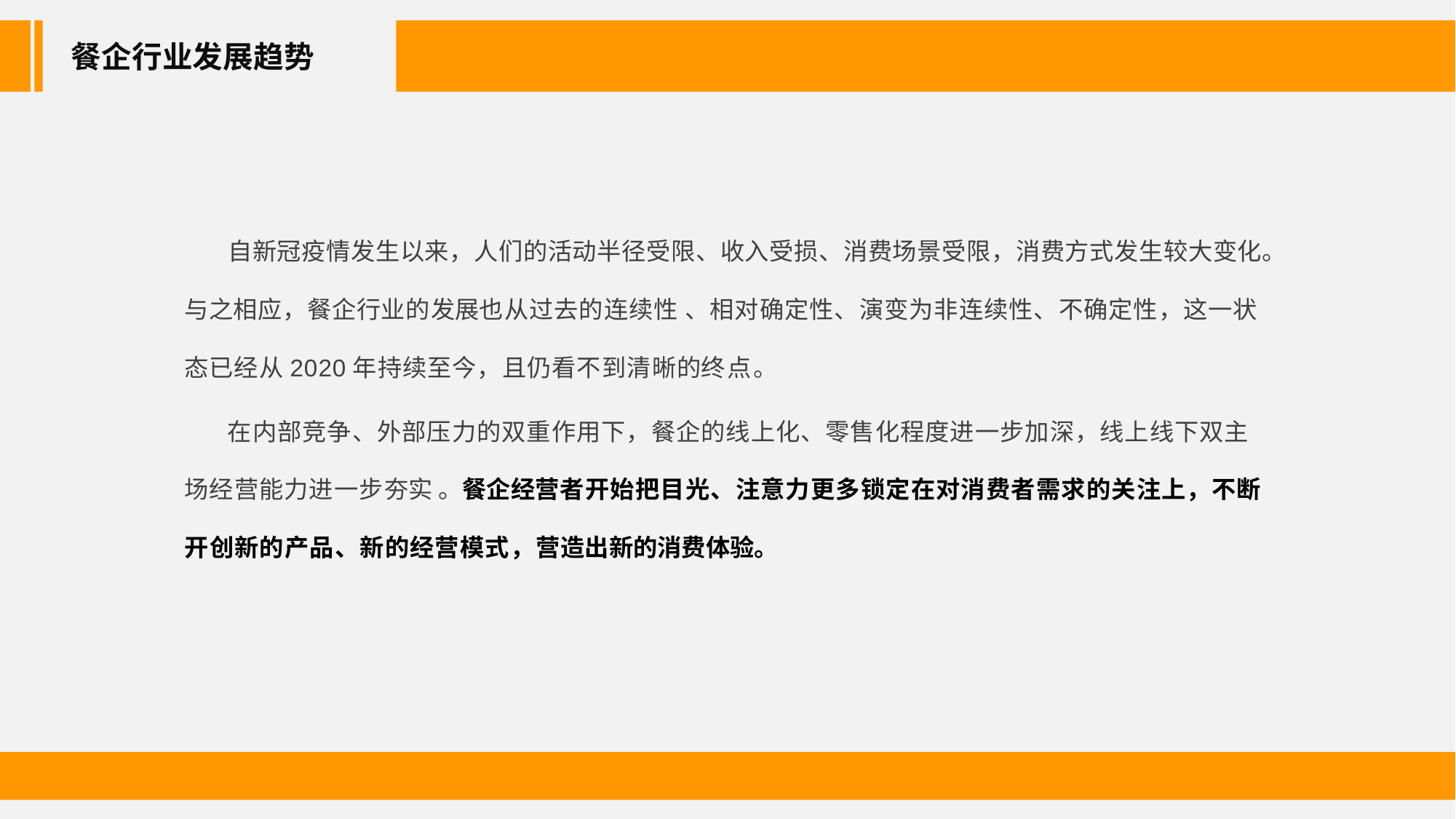

餐企行业发展趋势
      自新冠疫情发生以来，人们的活动半径受限、收入受损、消费场景受限，消费方式发生较大变化。与之相应，餐企行业的发展也从过去的连续性 、相对确定性、演变为非连续性、不确定性，这一状态已经从2020年持续至今，且仍看不到清晰的终点。
      在内部竞争、外部压力的双重作用下，餐企的线上化、零售化程度进一步加深，线上线下双主场经营能力进一步夯实 。餐企经营者开始把目光、注意力更多锁定在对消费者需求的关注上，不断开创新的产品、新的经营模式，营造出新的消费体验。